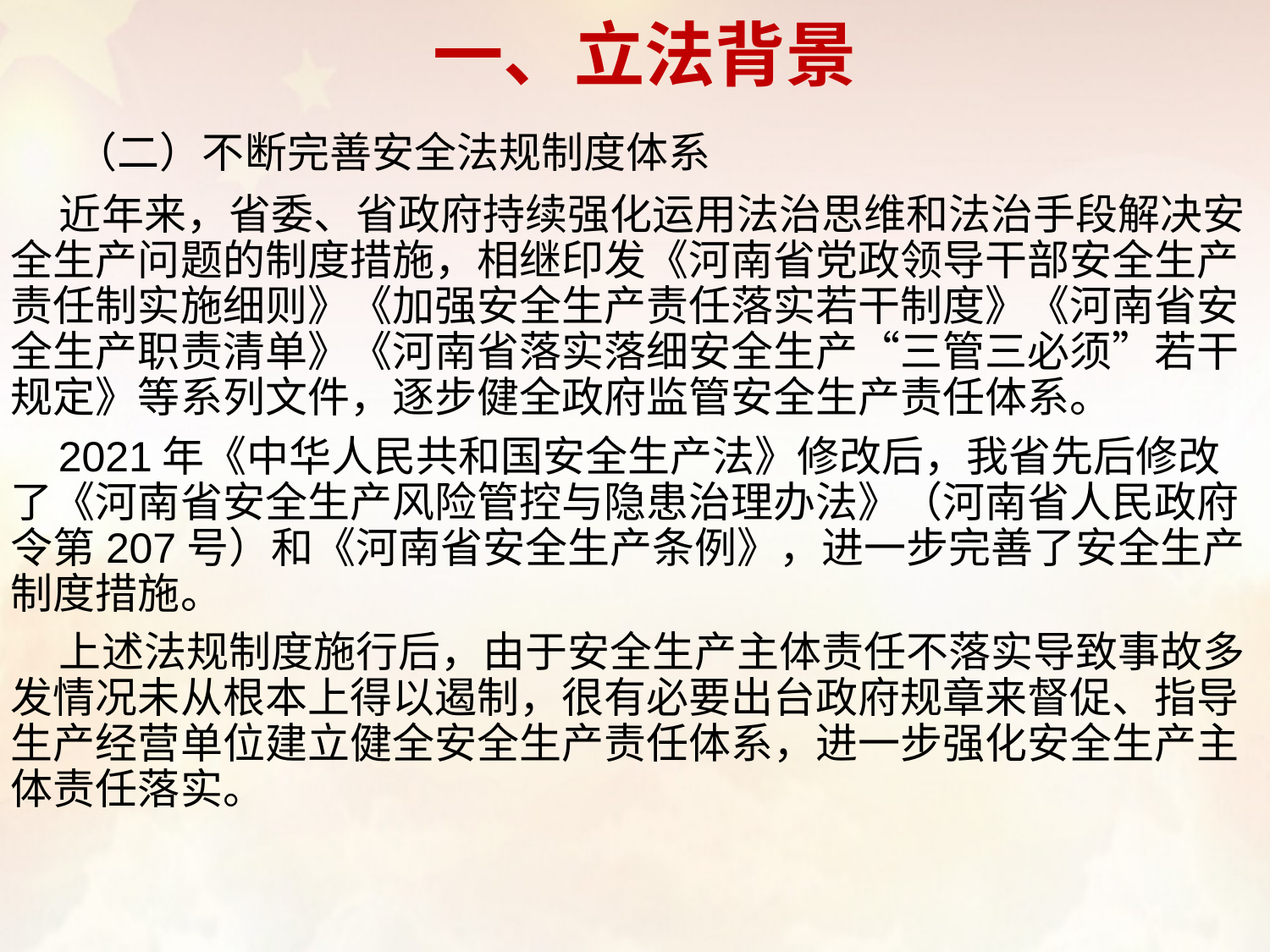

# 一、立法背景
    （二）不断完善安全法规制度体系
    近年来，省委、省政府持续强化运用法治思维和法治手段解决安全生产问题的制度措施，相继印发《河南省党政领导干部安全生产责任制实施细则》《加强安全生产责任落实若干制度》《河南省安全生产职责清单》《河南省落实落细安全生产“三管三必须”若干规定》等系列文件，逐步健全政府监管安全生产责任体系。
    2021年《中华人民共和国安全生产法》修改后，我省先后修改了《河南省安全生产风险管控与隐患治理办法》（河南省人民政府令第207号）和《河南省安全生产条例》，进一步完善了安全生产制度措施。
    上述法规制度施行后，由于安全生产主体责任不落实导致事故多发情况未从根本上得以遏制，很有必要出台政府规章来督促、指导生产经营单位建立健全安全生产责任体系，进一步强化安全生产主体责任落实。